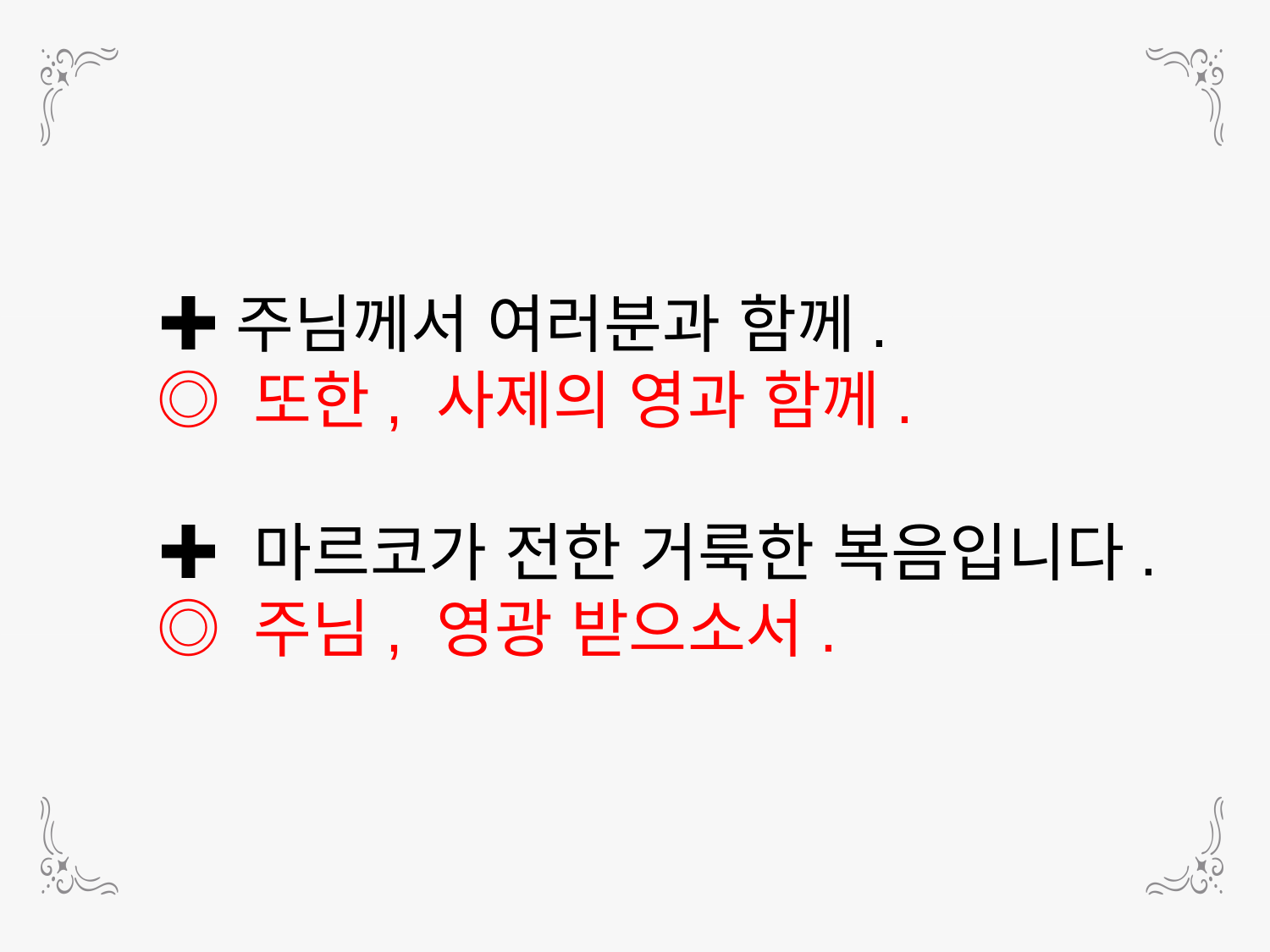

✚주님께서 여러분과 함께.
◎ 또한, 사제의 영과 함께.

✚ 마르코가 전한 거룩한 복음입니다.
◎ 주님, 영광 받으소서.